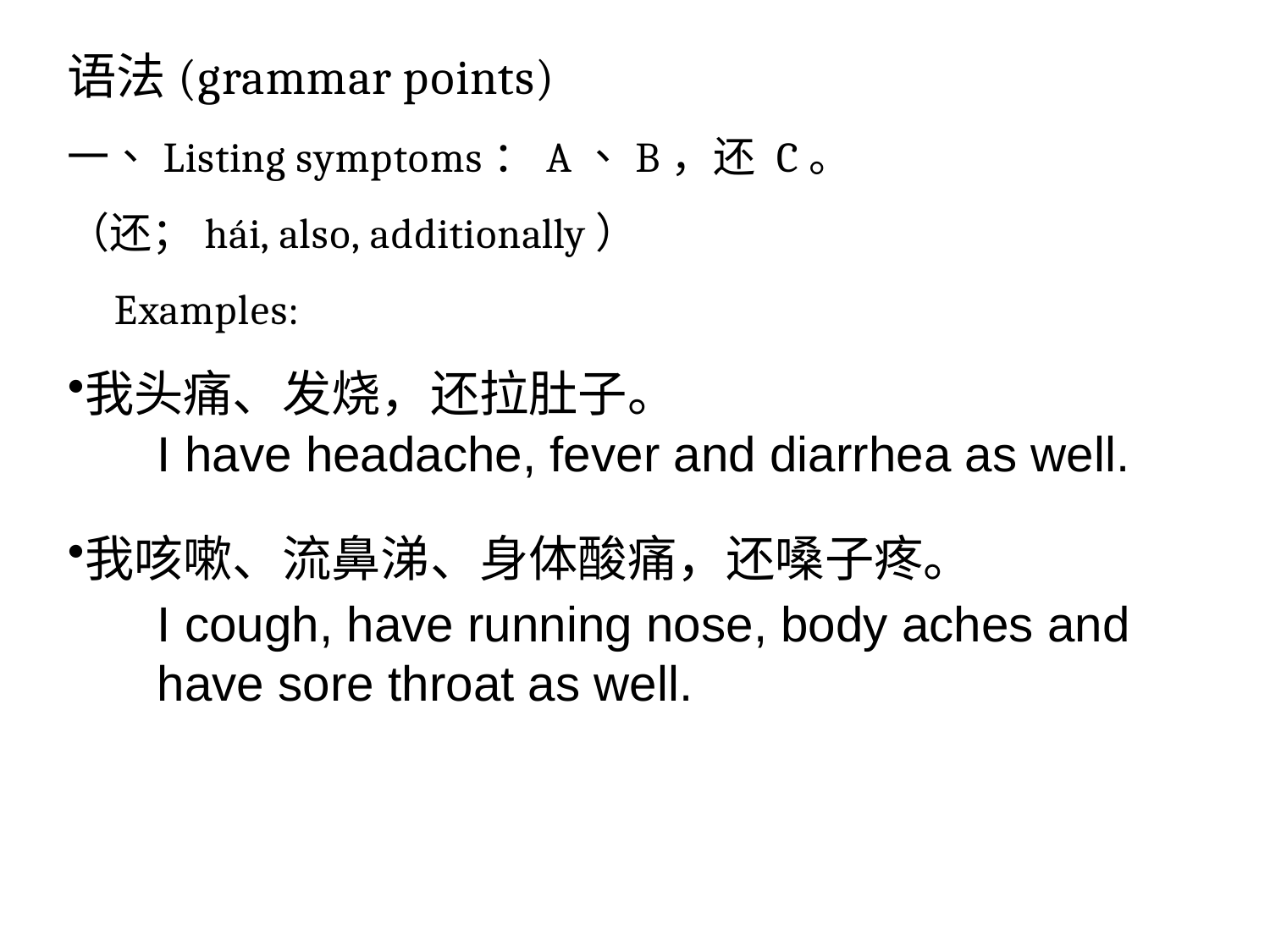

语法(grammar points)
一、Listing symptoms：A、B，还 C。
（还；hái, also, additionally）
     Examples:
我头痛、发烧，还拉肚子。

我咳嗽、流鼻涕、身体酸痛，还嗓子疼。
I have headache, fever and diarrhea as well.
I cough, have running nose, body aches and have sore throat as well.